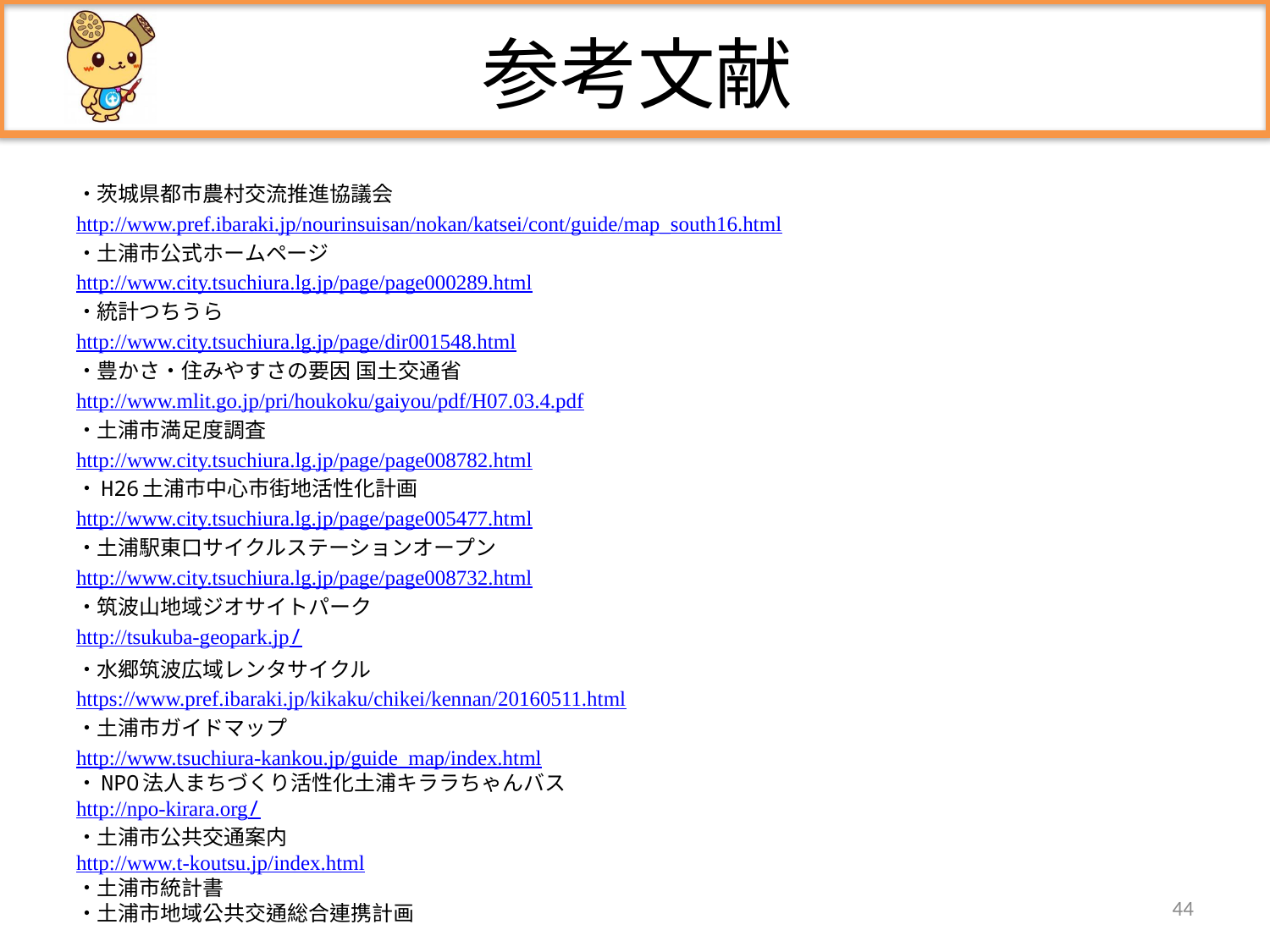

# 参考文献
・茨城県都市農村交流推進協議会
http://www.pref.ibaraki.jp/nourinsuisan/nokan/katsei/cont/guide/map_south16.html
・土浦市公式ホームページ
http://www.city.tsuchiura.lg.jp/page/page000289.html
・統計つちうら
http://www.city.tsuchiura.lg.jp/page/dir001548.html
・豊かさ・住みやすさの要因 国土交通省
http://www.mlit.go.jp/pri/houkoku/gaiyou/pdf/H07.03.4.pdf
・土浦市満足度調査
http://www.city.tsuchiura.lg.jp/page/page008782.html
・H26土浦市中心市街地活性化計画
http://www.city.tsuchiura.lg.jp/page/page005477.html
・土浦駅東口サイクルステーションオープン
http://www.city.tsuchiura.lg.jp/page/page008732.html
・筑波山地域ジオサイトパーク
http://tsukuba-geopark.jp/
・水郷筑波広域レンタサイクル
https://www.pref.ibaraki.jp/kikaku/chikei/kennan/20160511.html
・土浦市ガイドマップ
http://www.tsuchiura-kankou.jp/guide_map/index.html
・NPO法人まちづくり活性化土浦キララちゃんバス
http://npo-kirara.org/
・土浦市公共交通案内
http://www.t-koutsu.jp/index.html
・土浦市統計書
・土浦市地域公共交通総合連携計画

44